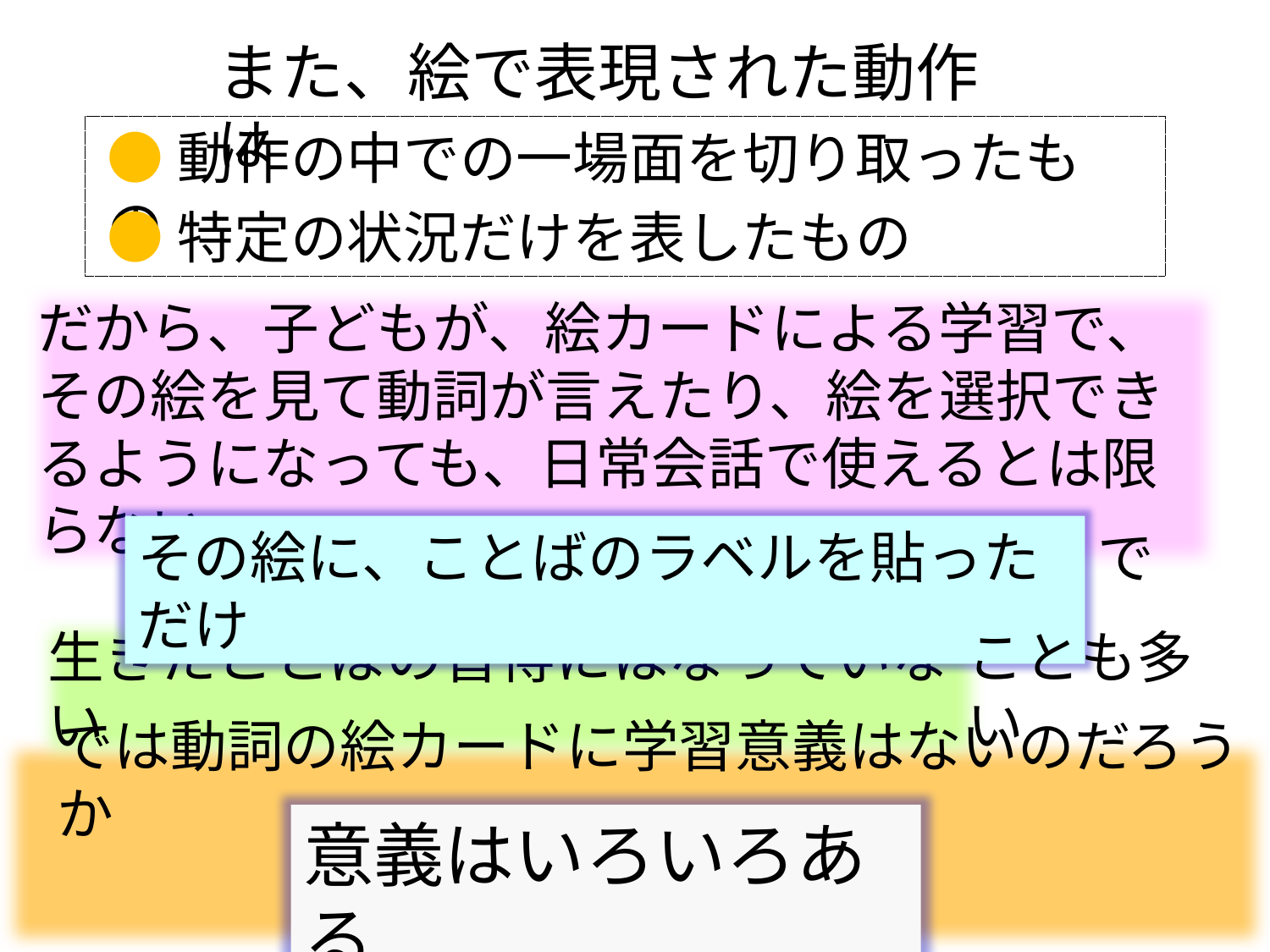

また、絵で表現された動作は

●動作の中での一場面を切り取ったもの
●特定の状況だけを表したもの
だから、子どもが、絵カードによる学習で、その絵を見て動詞が言えたり、絵を選択できるようになっても、日常会話で使えるとは限らない
その絵に、ことばのラベルを貼っただけ
で
生きたことばの習得にはなっていない
ことも多い
では動詞の絵カードに学習意義はないのだろうか

意義はいろいろある